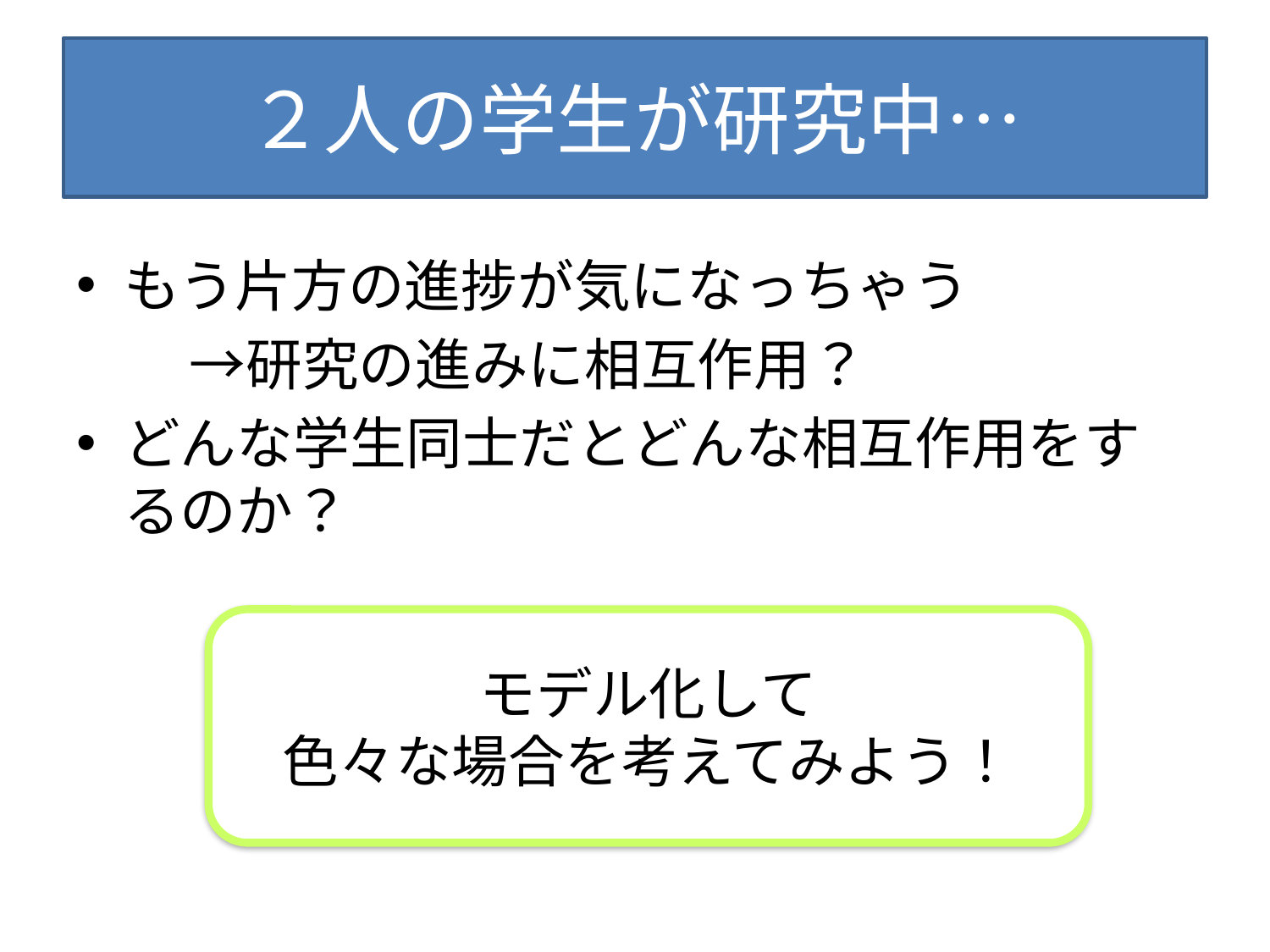

# ２人の学生が研究中…
もう片方の進捗が気になっちゃう
　　→研究の進みに相互作用？
どんな学生同士だとどんな相互作用をするのか？
モデル化して
色々な場合を考えてみよう！